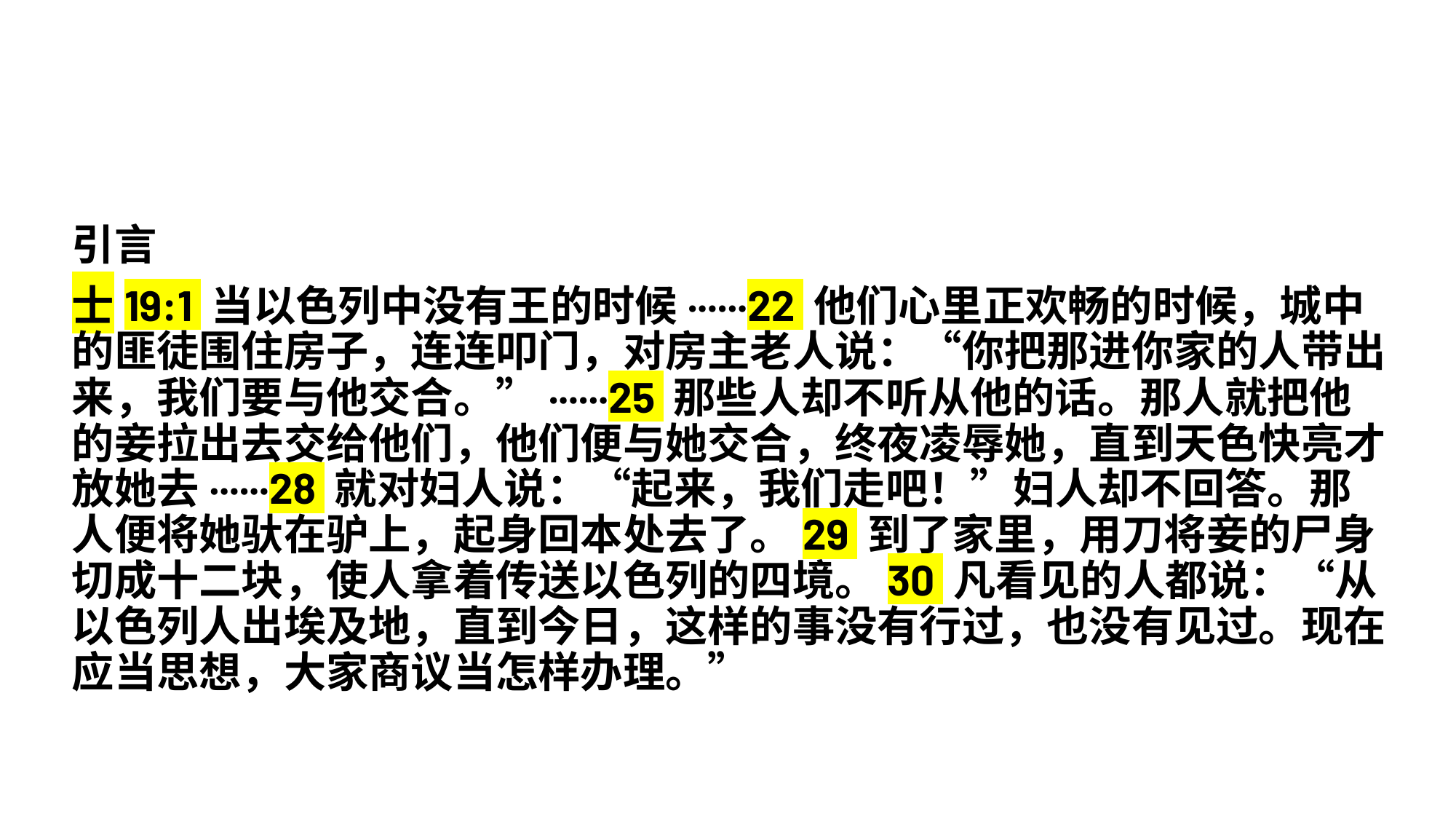

引言
士19:1 当以色列中没有王的时候······22 他们心里正欢畅的时候，城中的匪徒围住房子，连连叩门，对房主老人说：“你把那进你家的人带出来，我们要与他交合。”······25 那些人却不听从他的话。那人就把他的妾拉出去交给他们，他们便与她交合，终夜凌辱她，直到天色快亮才放她去······28 就对妇人说：“起来，我们走吧！”妇人却不回答。那人便将她驮在驴上，起身回本处去了。29 到了家里，用刀将妾的尸身切成十二块，使人拿着传送以色列的四境。30 凡看见的人都说：“从以色列人出埃及地，直到今日，这样的事没有行过，也没有见过。现在应当思想，大家商议当怎样办理。”